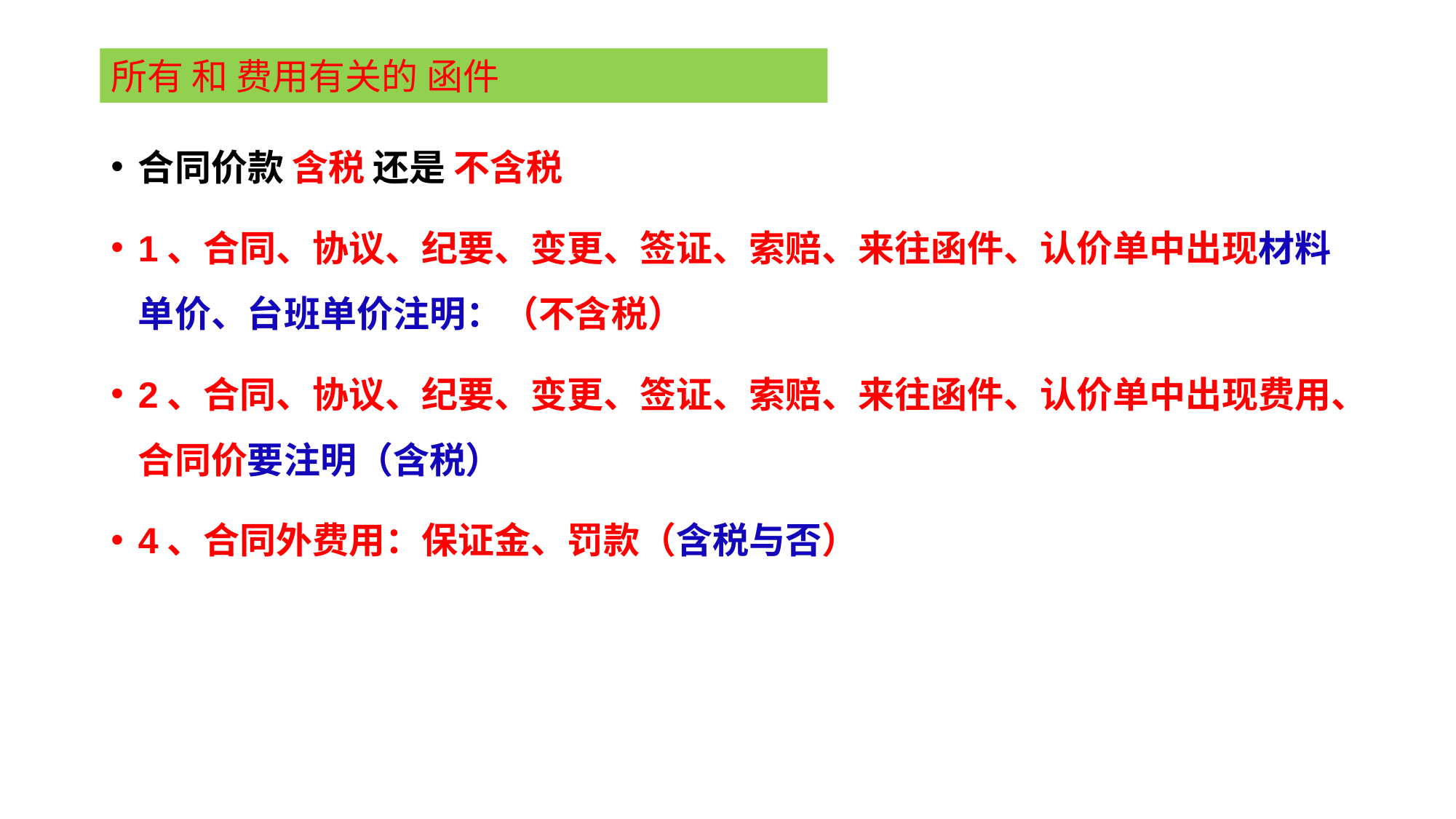

所有 和 费用有关的 函件
合同价款 含税 还是 不含税
1、合同、协议、纪要、变更、签证、索赔、来往函件、认价单中出现材料单价、台班单价注明：（不含税）
2、合同、协议、纪要、变更、签证、索赔、来往函件、认价单中出现费用、合同价要注明（含税）
4、合同外费用：保证金、罚款（含税与否）